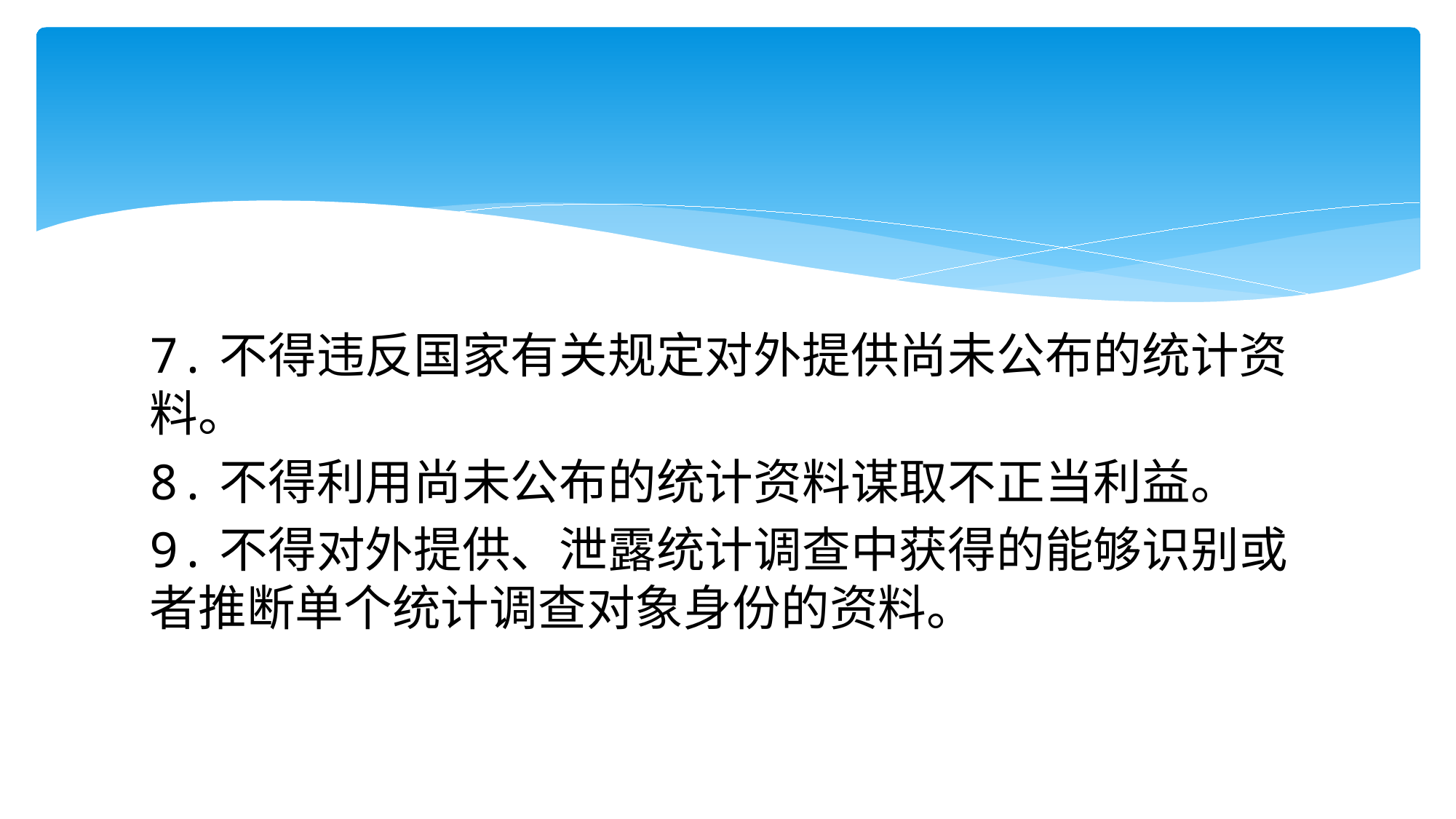

7.不得违反国家有关规定对外提供尚未公布的统计资料。
8.不得利用尚未公布的统计资料谋取不正当利益。
9.不得对外提供、泄露统计调查中获得的能够识别或者推断单个统计调查对象身份的资料。